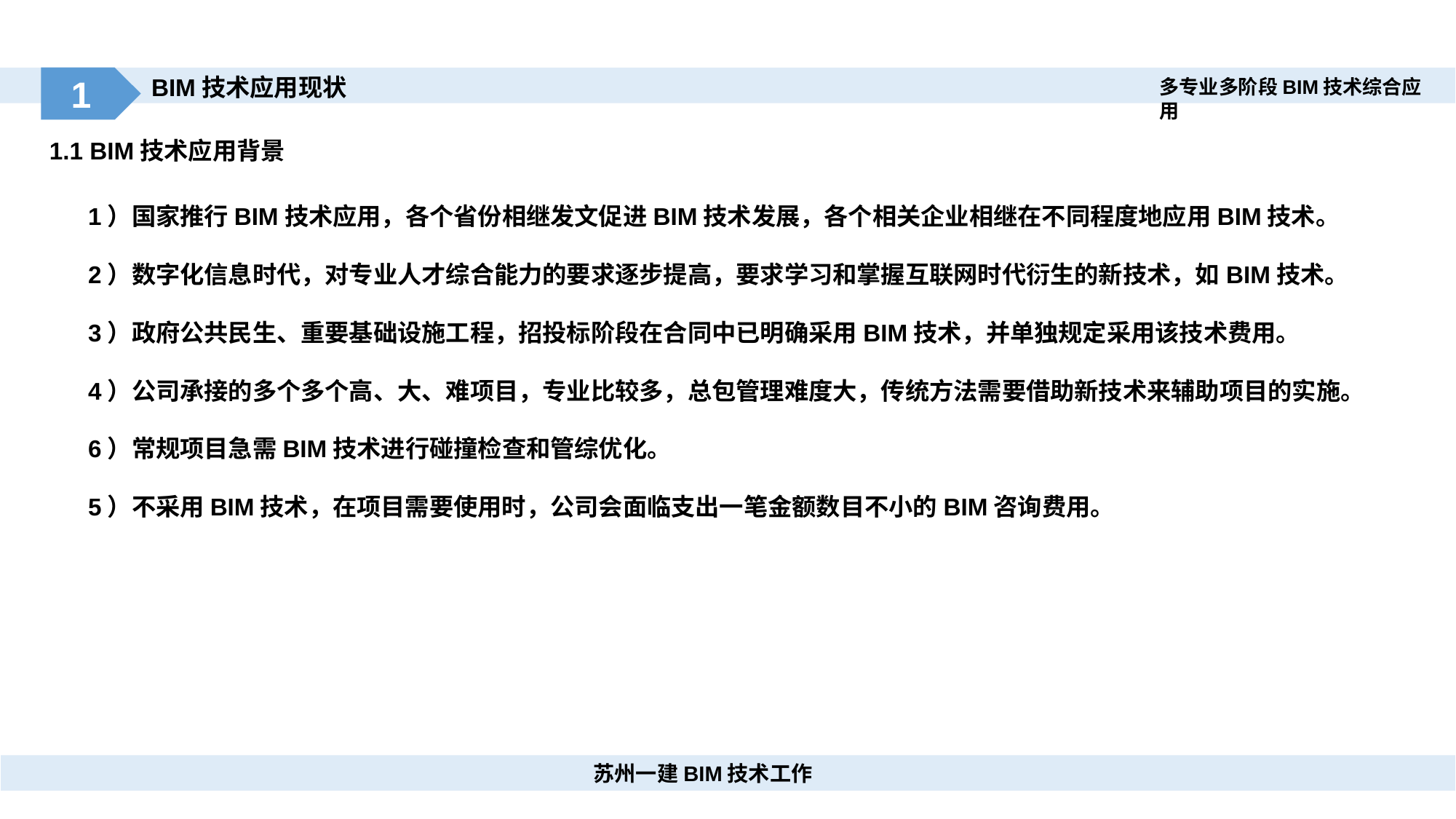

1

BIM技术应用现状

多专业多阶段BIM技术综合应用
1.1 BIM技术应用背景
     1）国家推行BIM技术应用，各个省份相继发文促进BIM技术发展，各个相关企业相继在不同程度地应用BIM技术。
     2）数字化信息时代，对专业人才综合能力的要求逐步提高，要求学习和掌握互联网时代衍生的新技术，如BIM技术。
     3）政府公共民生、重要基础设施工程，招投标阶段在合同中已明确采用BIM技术，并单独规定采用该技术费用。
     4）公司承接的多个多个高、大、难项目，专业比较多，总包管理难度大，传统方法需要借助新技术来辅助项目的实施。
     6）常规项目急需BIM技术进行碰撞检查和管综优化。
     5）不采用BIM技术，在项目需要使用时，公司会面临支出一笔金额数目不小的BIM咨询费用。

苏州一建BIM技术工作